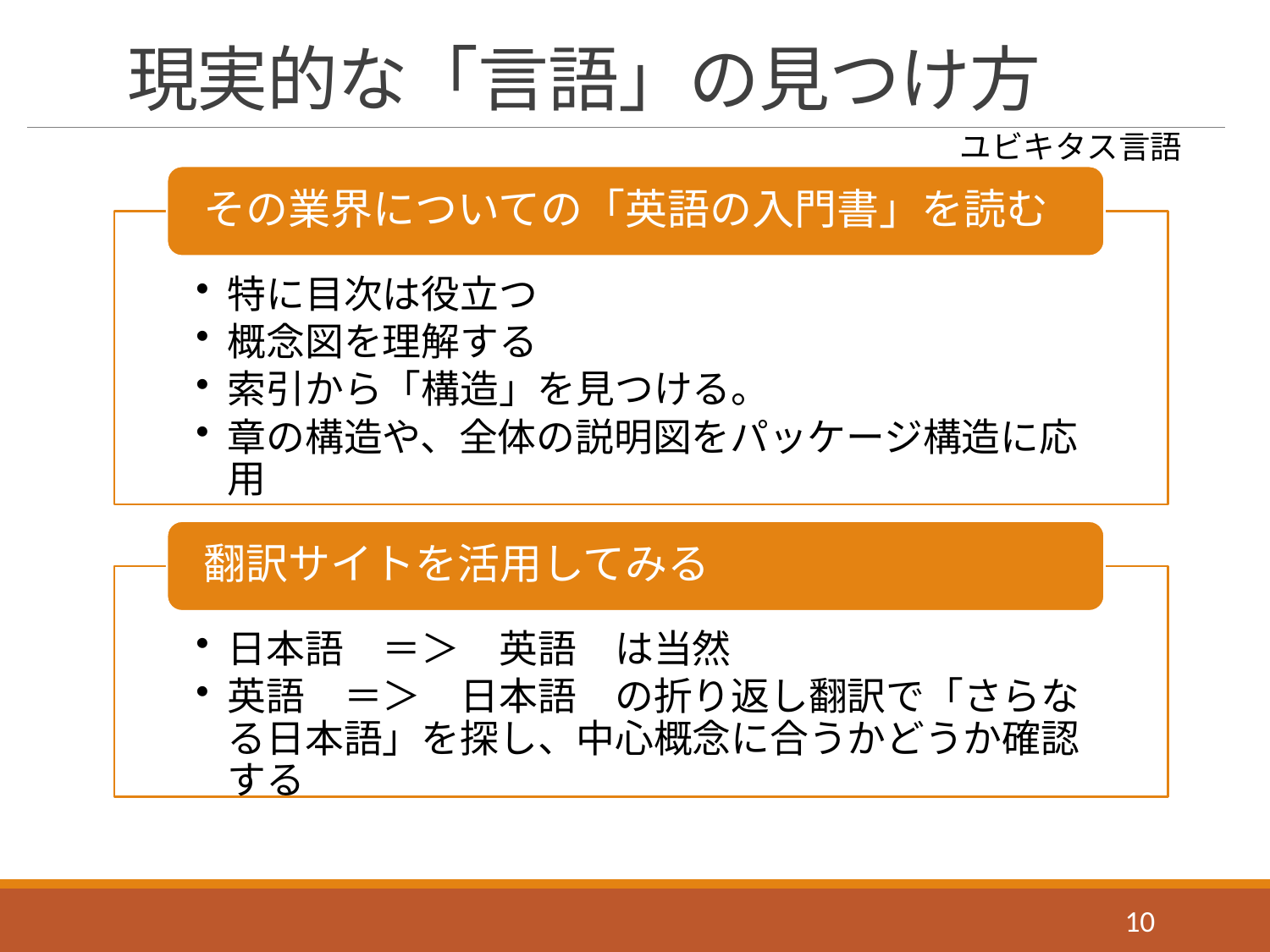

# 現実的な「言語」の見つけ方
ユビキタス言語
特に目次は役立つ
概念図を理解する
索引から「構造」を見つける。
章の構造や、全体の説明図をパッケージ構造に応用
その業界についての「英語の入門書」を読む
日本語　＝＞　英語　は当然
英語　＝＞　日本語　の折り返し翻訳で「さらなる日本語」を探し、中心概念に合うかどうか確認する
翻訳サイトを活用してみる
10